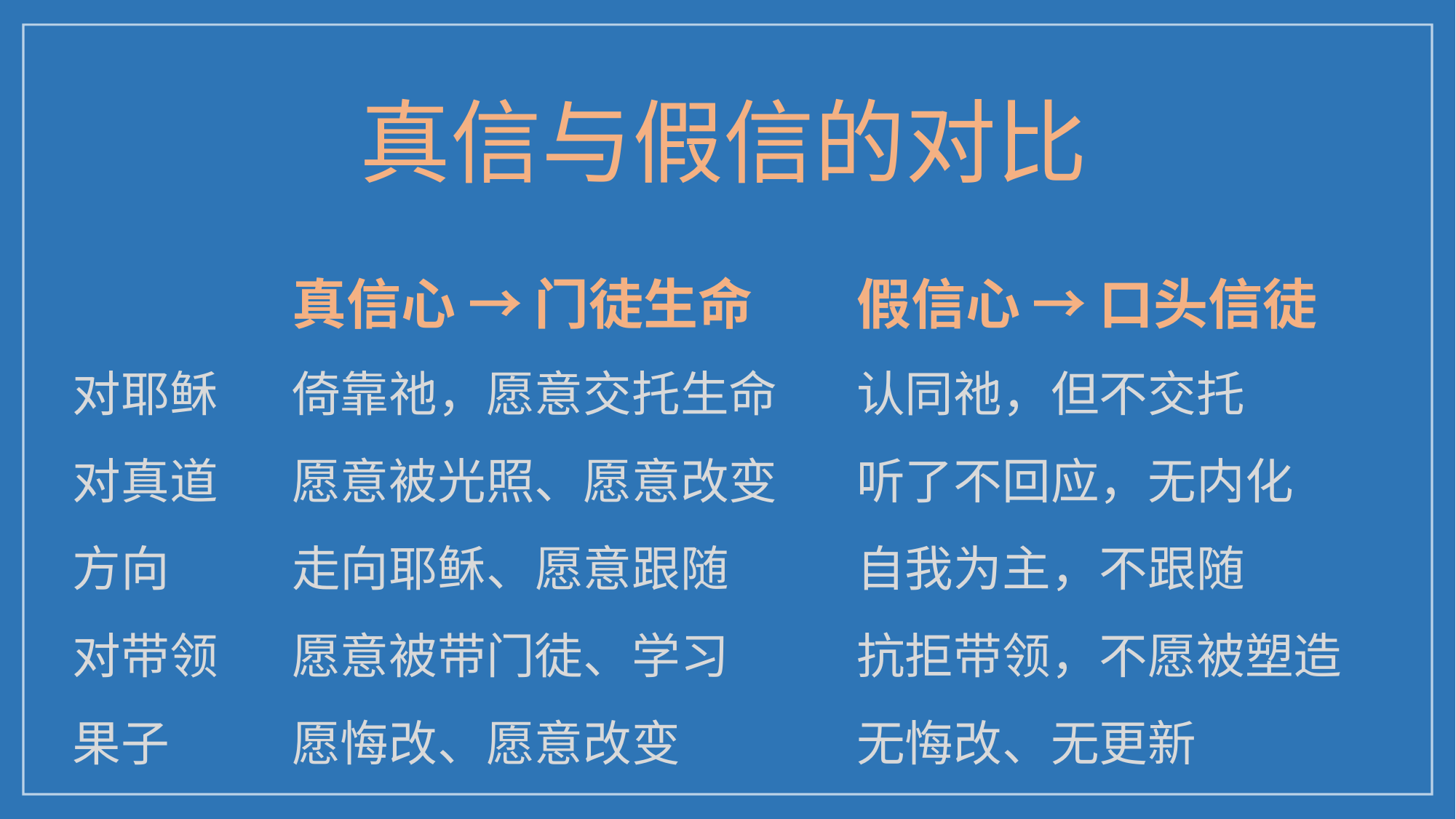

真信与假信的对比
|  | 真信心 → 门徒生命 | 假信心 → 口头信徒 |
| --- | --- | --- |
| 对耶稣 | 倚靠祂，愿意交托生命 | 认同祂，但不交托 |
| 对真道 | 愿意被光照、愿意改变 | 听了不回应，无内化 |
| 方向 | 走向耶稣、愿意跟随 | 自我为主，不跟随 |
| 对带领 | 愿意被带门徒、学习 | 抗拒带领，不愿被塑造 |
| 果子 | 愿悔改、愿意改变 | 无悔改、无更新 |